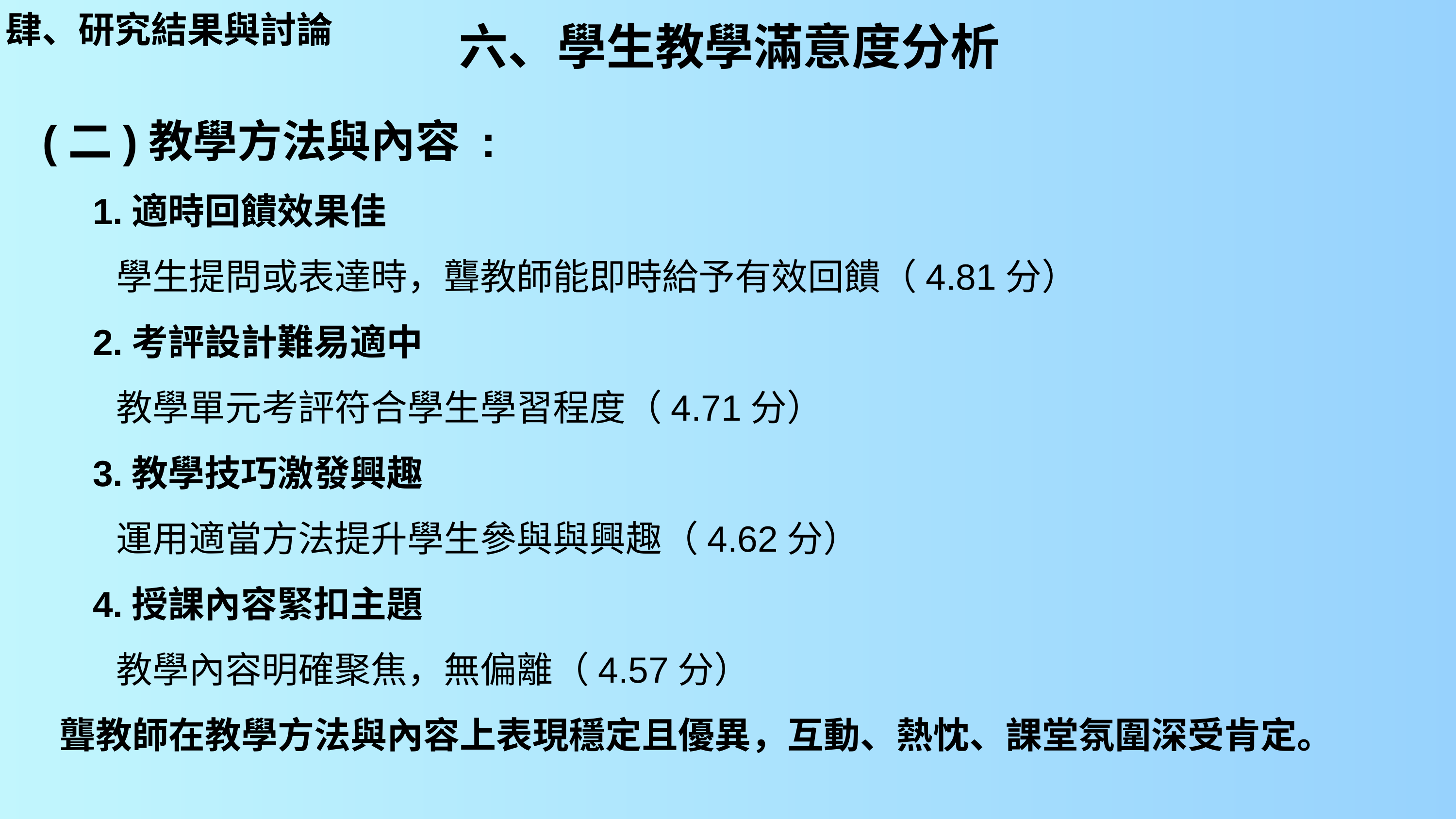

肆、研究結果與討論

六、學生教學滿意度分析
(二)教學方法與內容 :
     1.適時回饋效果佳
        學生提問或表達時，聾教師能即時給予有效回饋（4.81分）
     2.考評設計難易適中
        教學單元考評符合學生學習程度（4.71分）
     3.教學技巧激發興趣
        運用適當方法提升學生參與與興趣（4.62分）
     4.授課內容緊扣主題
        教學內容明確聚焦，無偏離（4.57分）
 聾教師在教學方法與內容上表現穩定且優異，互動、熱忱、課堂氛圍深受肯定。